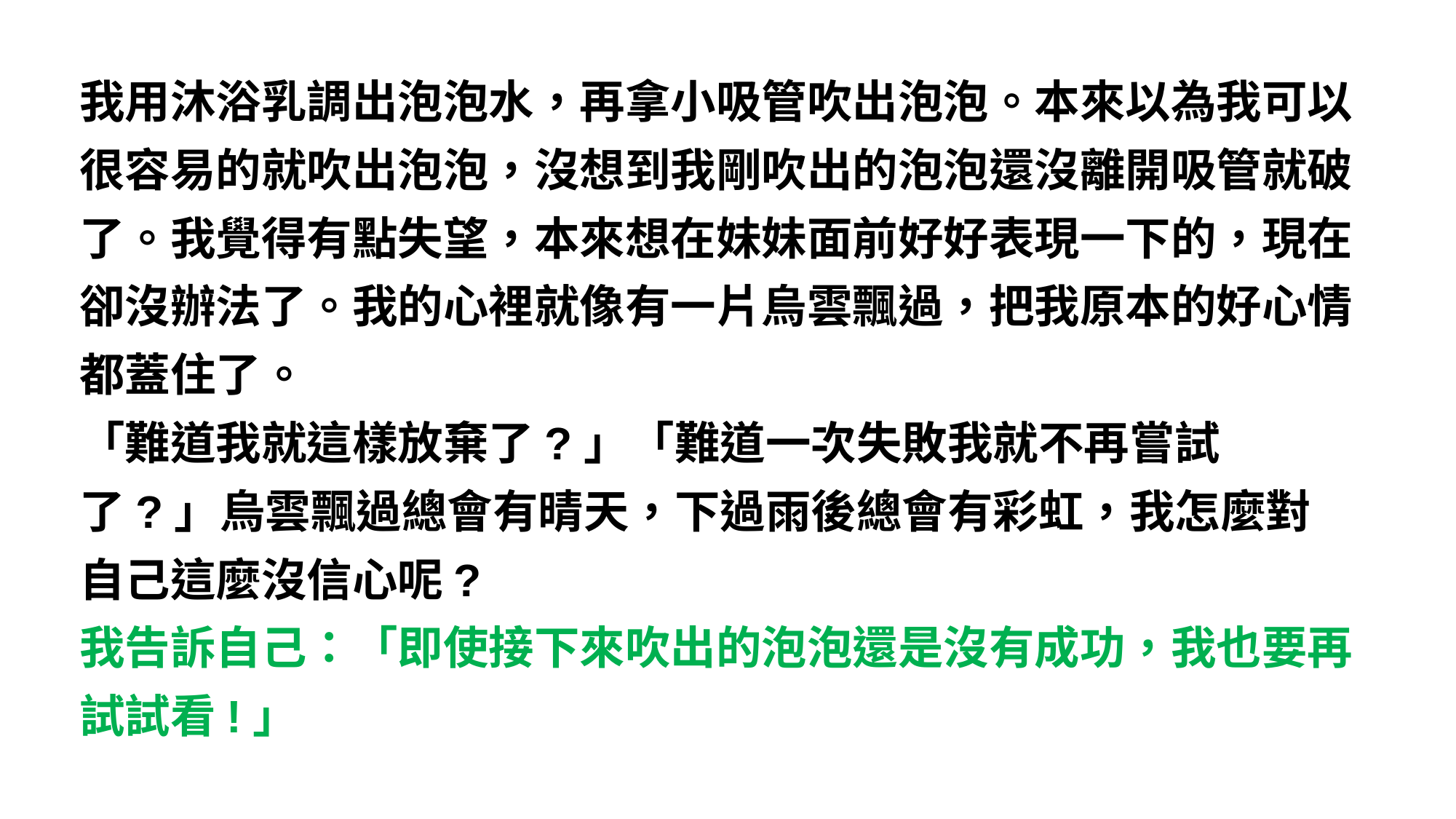

我用沐浴乳調出泡泡水，再拿小吸管吹出泡泡。本來以為我可以很容易的就吹出泡泡，沒想到我剛吹出的泡泡還沒離開吸管就破了。我覺得有點失望，本來想在妹妹面前好好表現一下的，現在卻沒辦法了。我的心裡就像有一片烏雲飄過，把我原本的好心情都蓋住了。
「難道我就這樣放棄了?」「難道一次失敗我就不再嘗試了?」烏雲飄過總會有晴天，下過雨後總會有彩虹，我怎麼對自己這麼沒信心呢?
我告訴自己：「即使接下來吹出的泡泡還是沒有成功，我也要再試試看!」